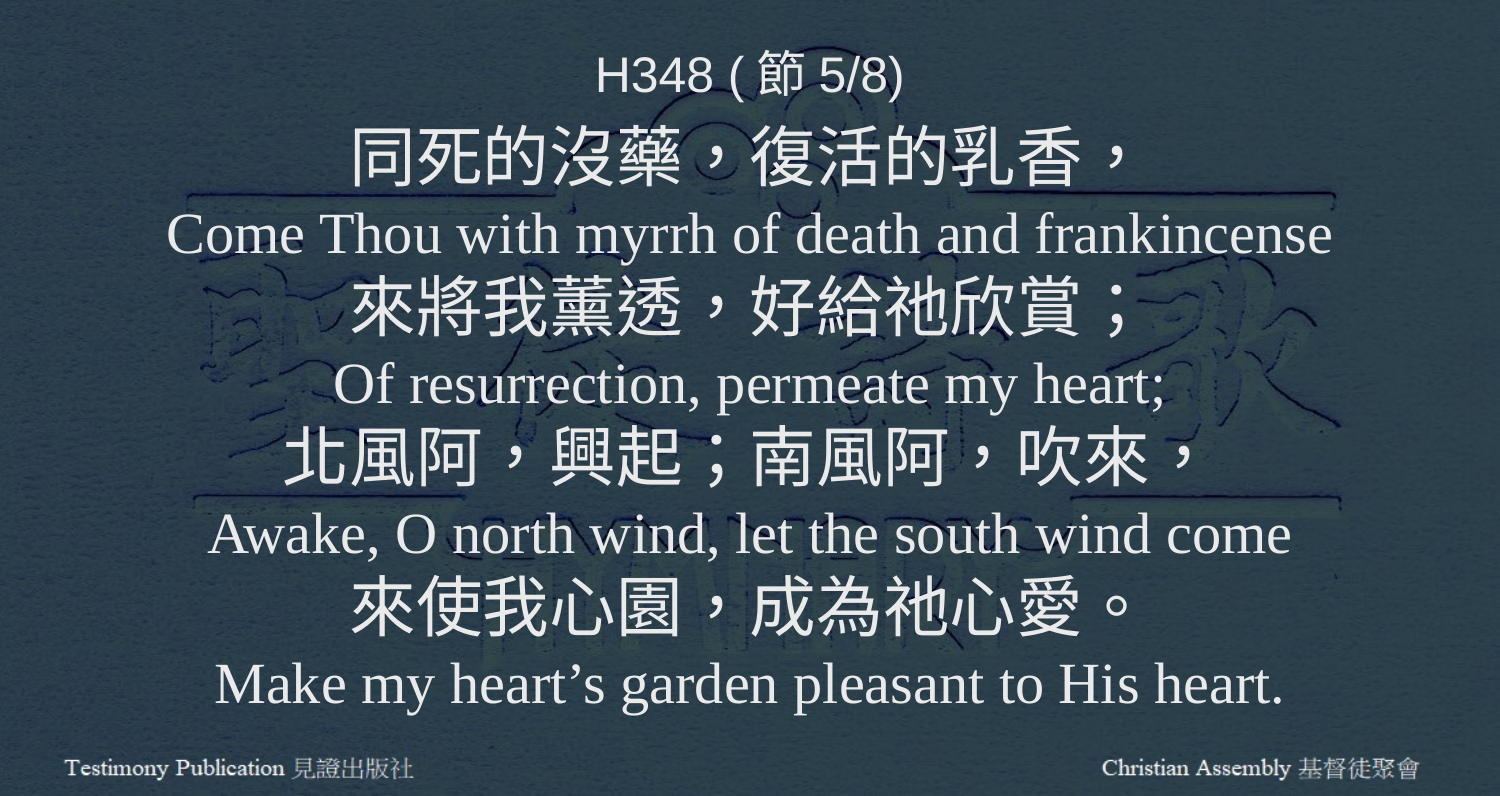

H348 (節5/8)
同死的沒藥，復活的乳香，
Come Thou with myrrh of death and frankincense
來將我薰透，好給祂欣賞；
Of resurrection, permeate my heart;
北風阿，興起；南風阿，吹來，
Awake, O north wind, let the south wind come
來使我心園，成為祂心愛。
Make my heart’s garden pleasant to His heart.